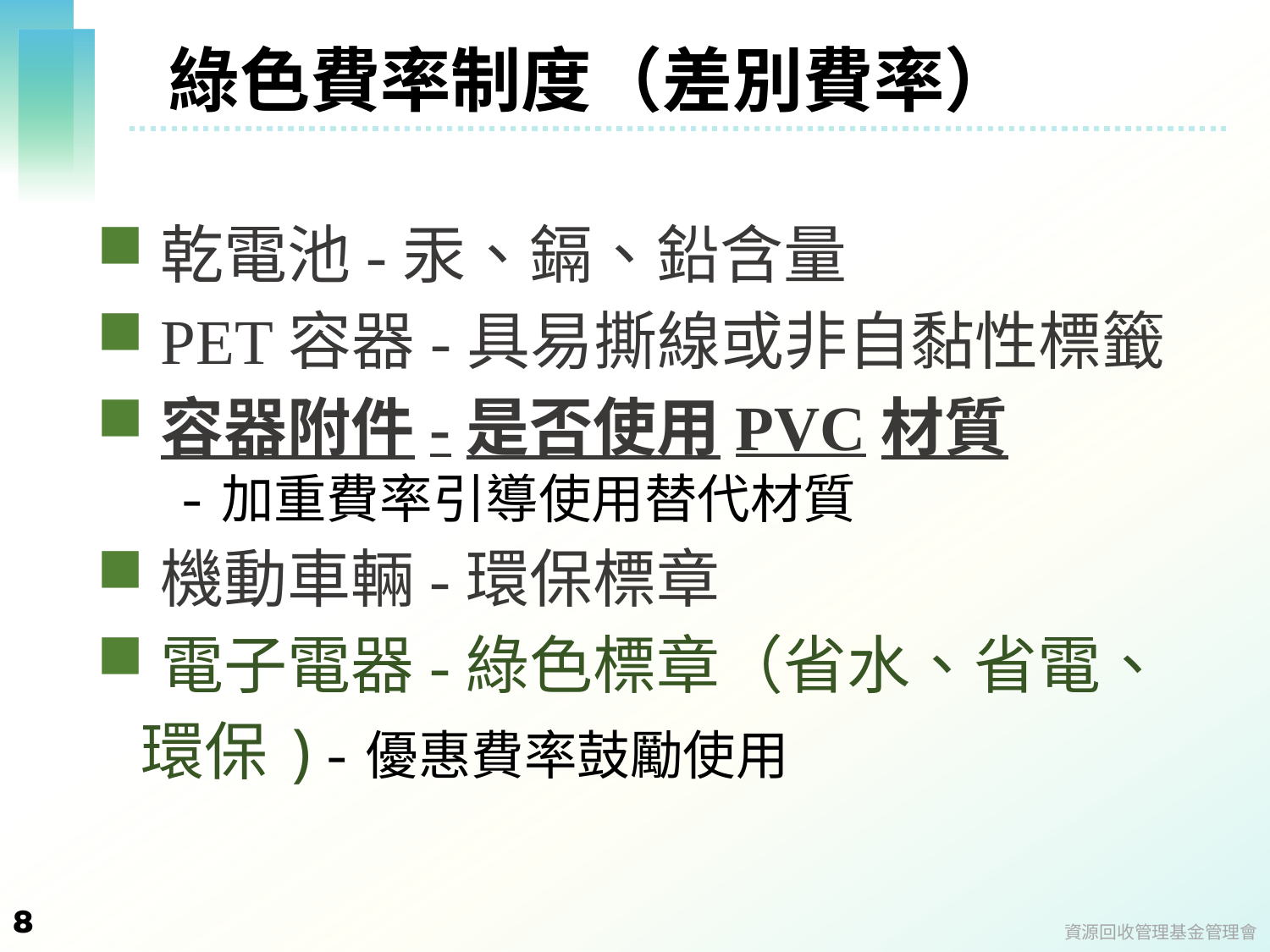

# 綠色費率制度（差別費率）

乾電池-汞、鎘、鉛含量
PET容器-具易撕線或非自黏性標籤
容器附件-是否使用PVC材質
 -加重費率引導使用替代材質
機動車輛-環保標章
電子電器-綠色標章（省水、省電、
  環保)-優惠費率鼓勵使用

8